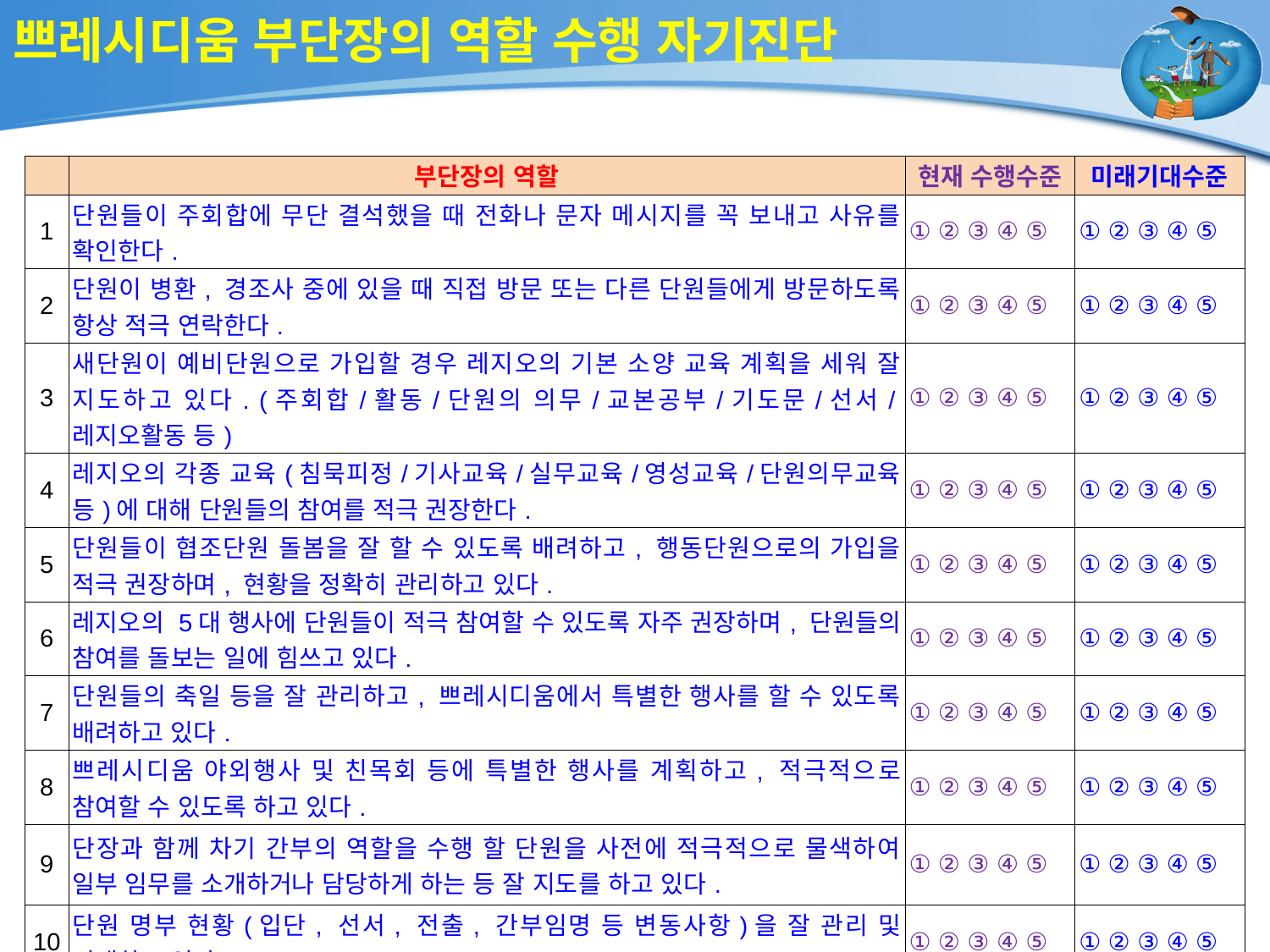

# 쁘레시디움 부단장의 역할 수행 자기진단

|  | 부단장의 역할 | 현재 수행수준 | 미래기대수준 |
| --- | --- | --- | --- |
| 1 | 단원들이 주회합에 무단 결석했을 때 전화나 문자 메시지를 꼭 보내고 사유를 확인한다. | ① ② ③ ④ ⑤ | ① ② ③ ④ ⑤ |
| 2 | 단원이 병환, 경조사 중에 있을 때 직접 방문 또는 다른 단원들에게 방문하도록 항상 적극 연락한다. | ① ② ③ ④ ⑤ | ① ② ③ ④ ⑤ |
| 3 | 새단원이 예비단원으로 가입할 경우 레지오의 기본 소양 교육 계획을 세워 잘 지도하고 있다. (주회합/활동/단원의 의무/교본공부/기도문/선서/레지오활동 등) | ① ② ③ ④ ⑤ | ① ② ③ ④ ⑤ |
| 4 | 레지오의 각종 교육(침묵피정/기사교육/실무교육/영성교육/단원의무교육 등)에 대해 단원들의 참여를 적극 권장한다. | ① ② ③ ④ ⑤ | ① ② ③ ④ ⑤ |
| 5 | 단원들이 협조단원 돌봄을 잘 할 수 있도록 배려하고, 행동단원으로의 가입을 적극 권장하며, 현황을 정확히 관리하고 있다. | ① ② ③ ④ ⑤ | ① ② ③ ④ ⑤ |
| 6 | 레지오의 5대 행사에 단원들이 적극 참여할 수 있도록 자주 권장하며, 단원들의 참여를 돌보는 일에 힘쓰고 있다. | ① ② ③ ④ ⑤ | ① ② ③ ④ ⑤ |
| 7 | 단원들의 축일 등을 잘 관리하고, 쁘레시디움에서 특별한 행사를 할 수 있도록 배려하고 있다. | ① ② ③ ④ ⑤ | ① ② ③ ④ ⑤ |
| 8 | 쁘레시디움 야외행사 및 친목회 등에 특별한 행사를 계획하고, 적극적으로 참여할 수 있도록 하고 있다. | ① ② ③ ④ ⑤ | ① ② ③ ④ ⑤ |
| 9 | 단장과 함께 차기 간부의 역할을 수행 할 단원을 사전에 적극적으로 물색하여 일부 임무를 소개하거나 담당하게 하는 등 잘 지도를 하고 있다. | ① ② ③ ④ ⑤ | ① ② ③ ④ ⑤ |
| 10 | 단원 명부 현황(입단, 선서, 전출, 간부임명 등 변동사항)을 잘 관리 및 기재하고 있다. | ① ② ③ ④ ⑤ | ① ② ③ ④ ⑤ |